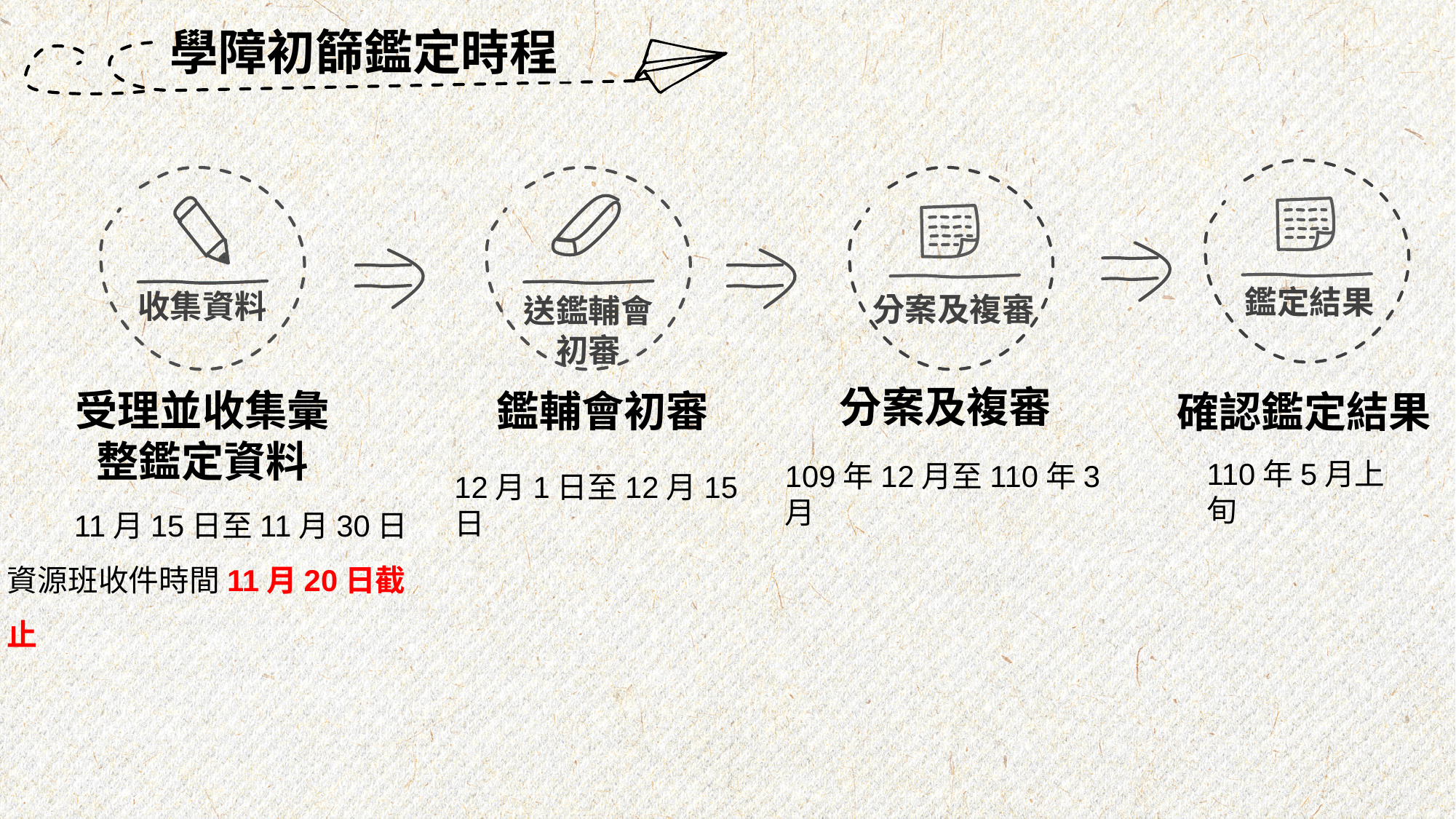

學障初篩鑑定時程

鑑定結果
收集資料

分案及複審
送鑑輔會初審
分案及複審
109年12月至110年3月
受理並收集彙整鑑定資料
        11月15日至11月30日
資源班收件時間11月20日截止
鑑輔會初審
12月1日至12月15日
確認鑑定結果
110年5月上旬